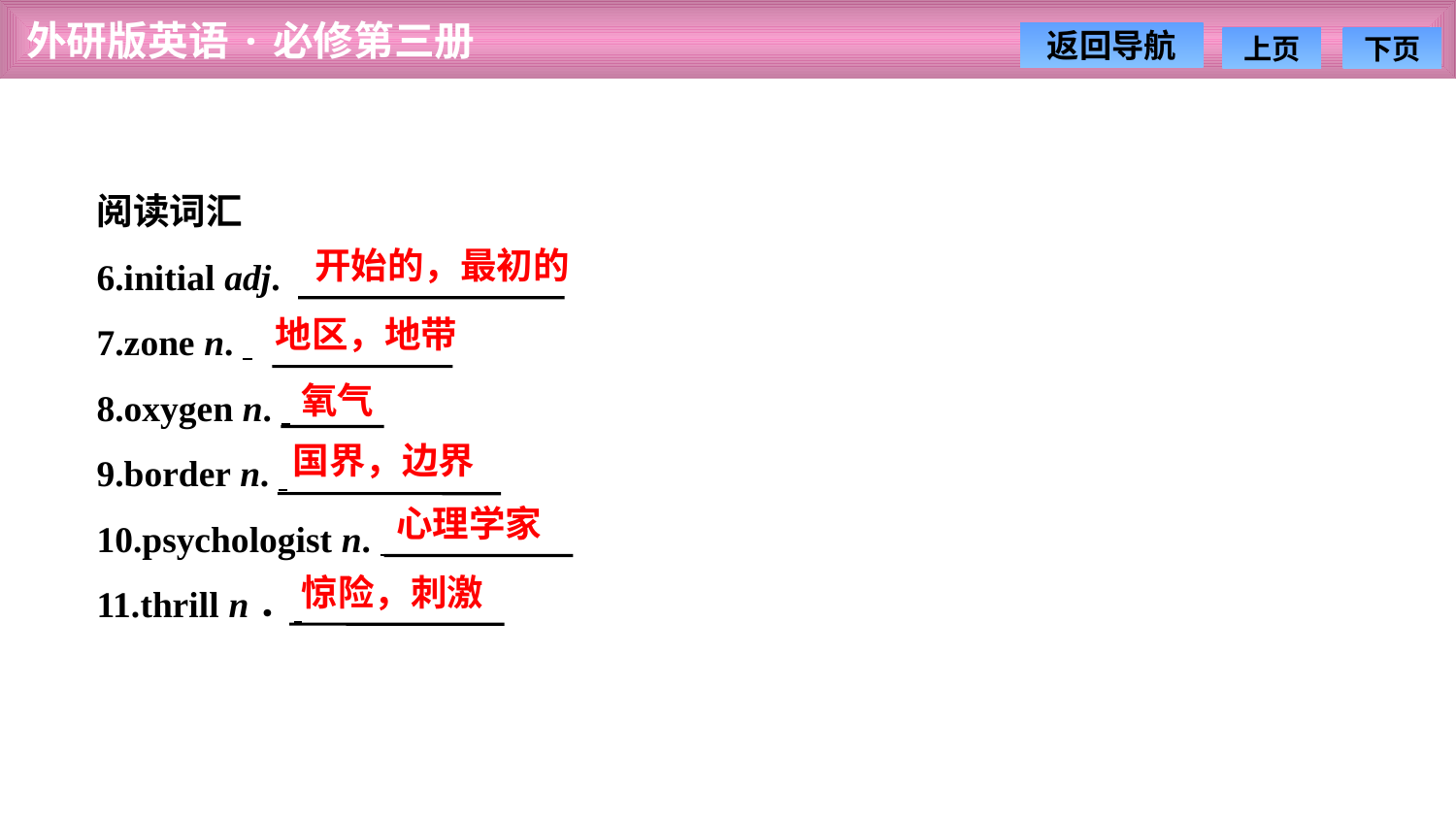

阅读词汇
6.initial adj.
7.zone n.
8.oxygen n.
9.border n.
10.psychologist n.
11.thrill n．
开始的，最初的

地区，地带

氧气

国界，边界

心理学家

惊险，刺激